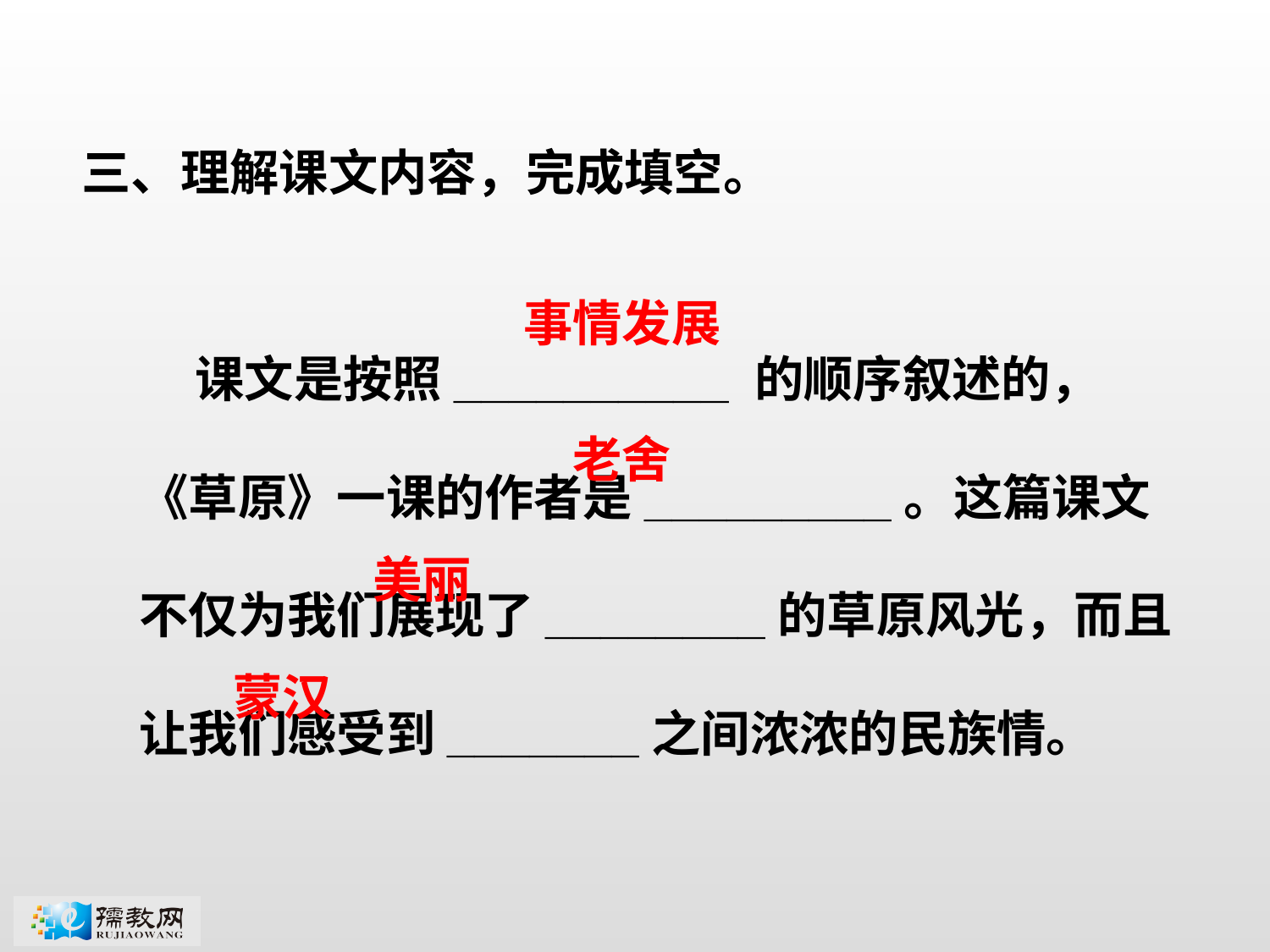

三、理解课文内容，完成填空。
    课文是按照__________ 的顺序叙述的，《草原》一课的作者是_________。这篇课文不仅为我们展现了________的草原风光，而且让我们感受到_______之间浓浓的民族情。
事情发展
老舍
美丽
蒙汉